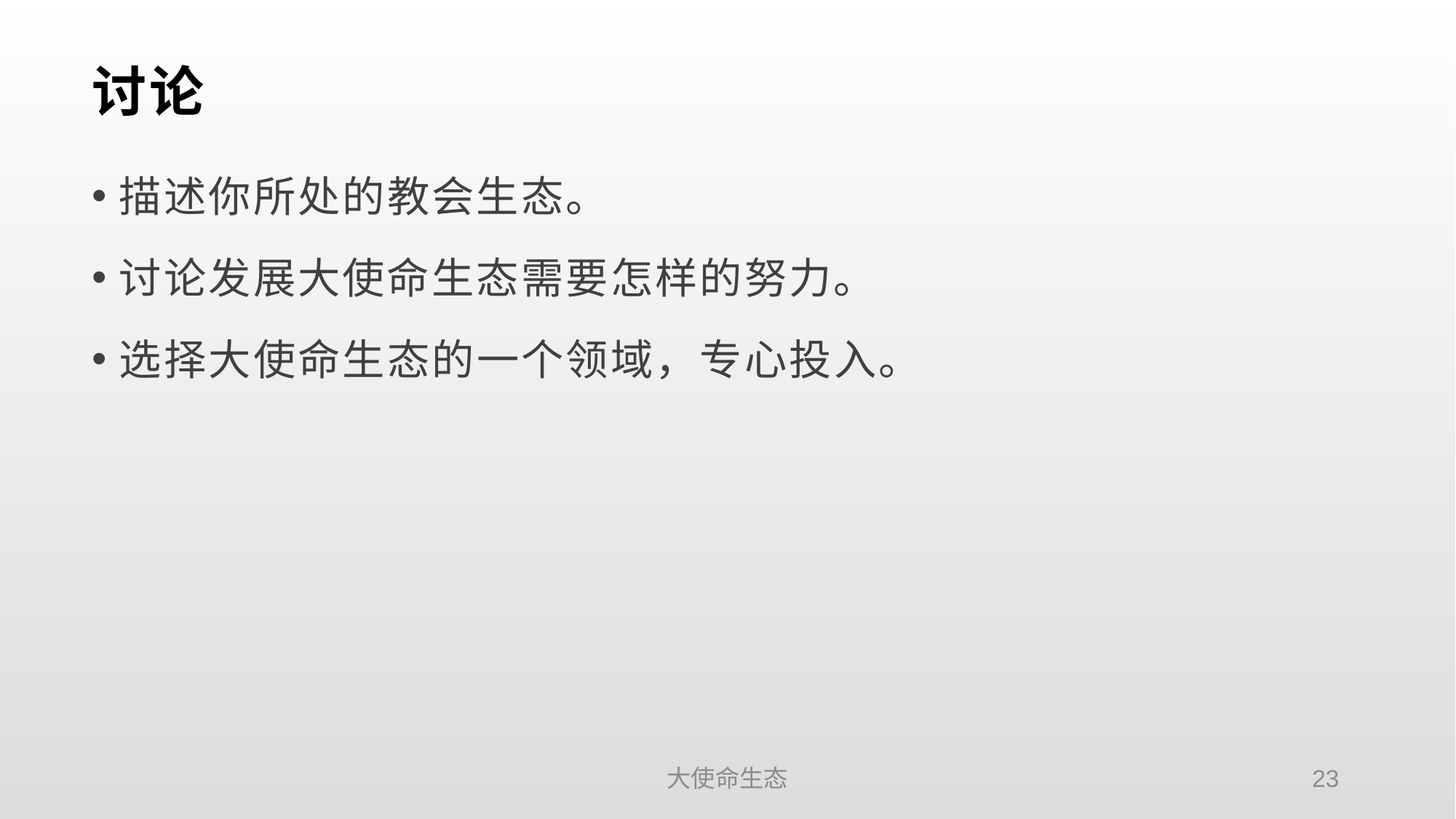

# 讨论
描述你所处的教会生态。
讨论发展大使命生态需要怎样的努力。
选择大使命生态的一个领域，专心投入。
大使命生态
23